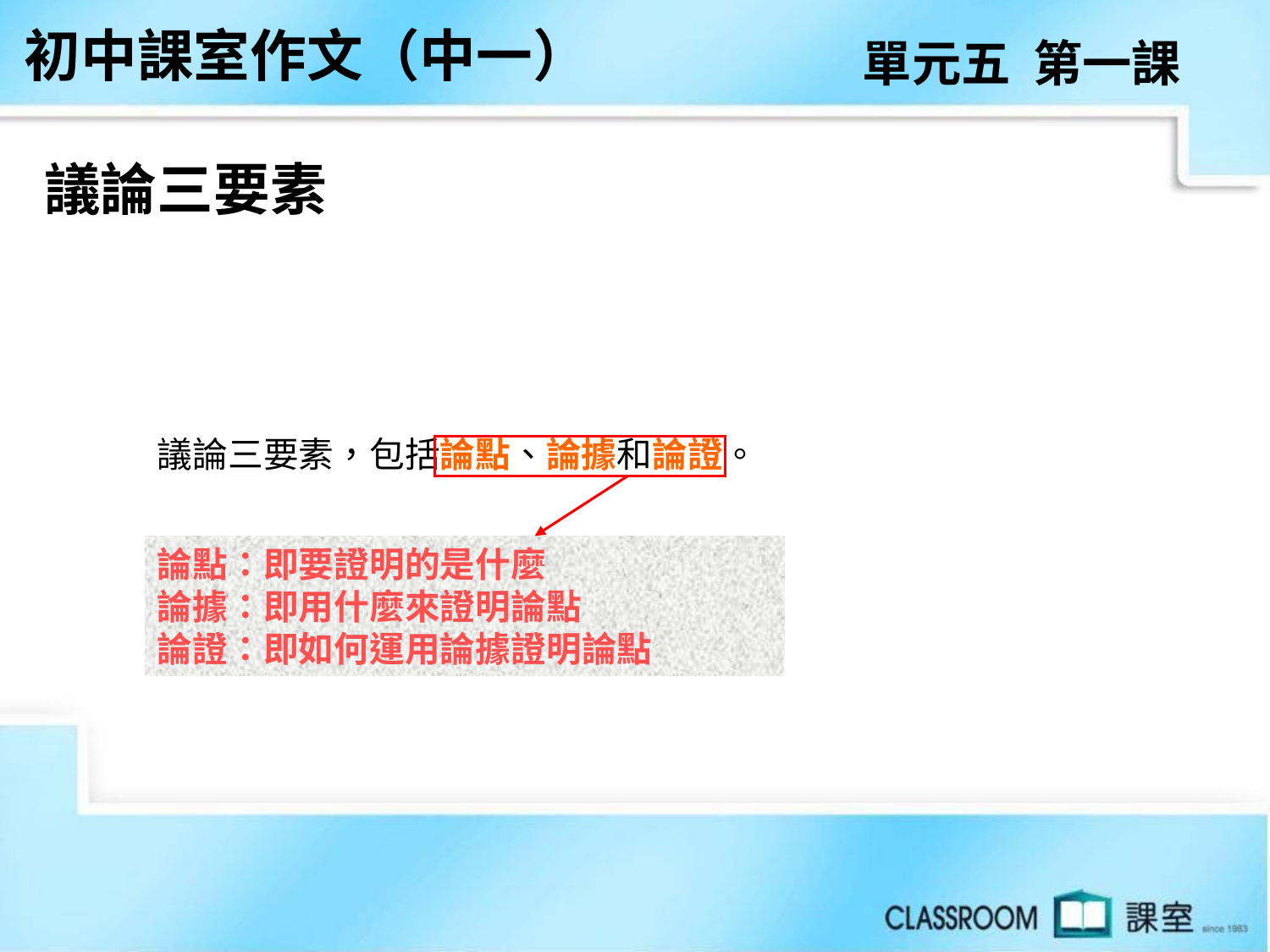

初中課室作文（中一）
單元五  第一課
議論三要素
議論三要素，包括論點、論據和論證。

論點：即要證明的是什麼
論據：即用什麼來證明論點
論證：即如何運用論據證明論點